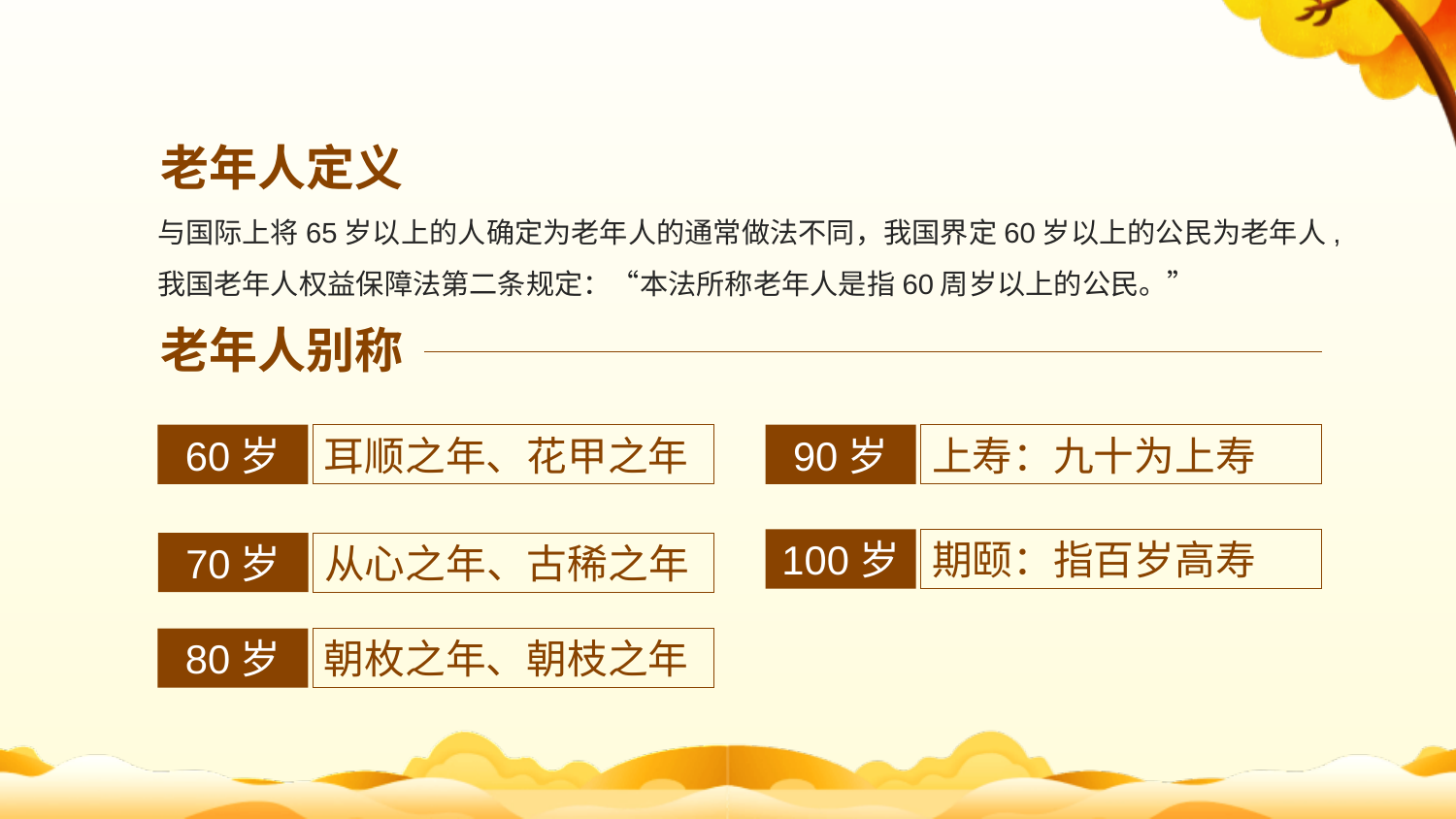

老年人定义
与国际上将65岁以上的人确定为老年人的通常做法不同，我国界定60岁以上的公民为老年人,我国老年人权益保障法第二条规定：“本法所称老年人是指60周岁以上的公民。”
老年人别称
60岁
耳顺之年、花甲之年
90岁
上寿：九十为上寿
100岁
期颐：指百岁高寿
70岁
从心之年、古稀之年
80岁
朝枚之年、朝枝之年